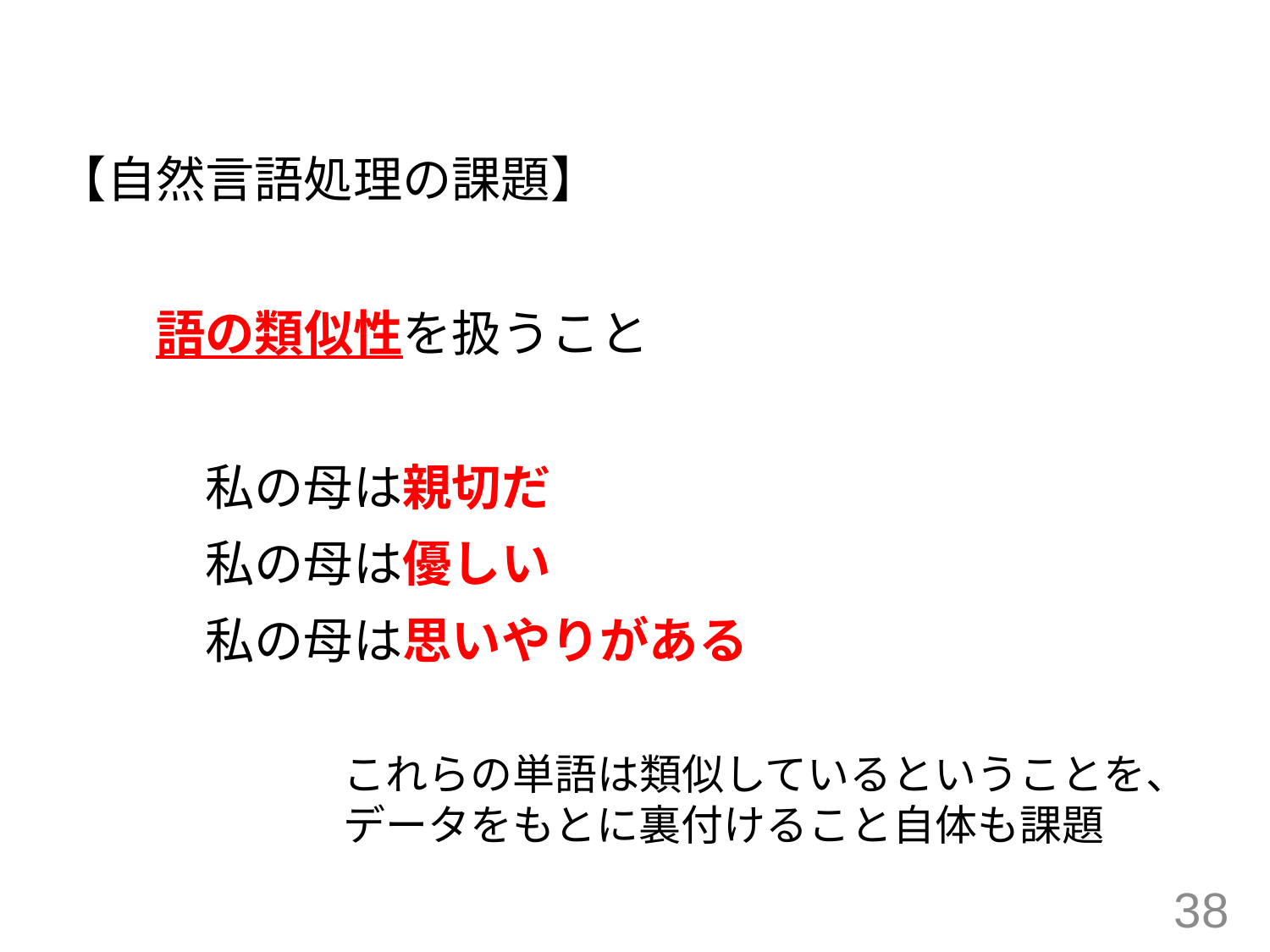

【自然言語処理の課題】

　　語の類似性を扱うこと

　　　私の母は親切だ
　　　私の母は優しい
　　　私の母は思いやりがある

これらの単語は類似しているということを、
データをもとに裏付けること自体も課題
38